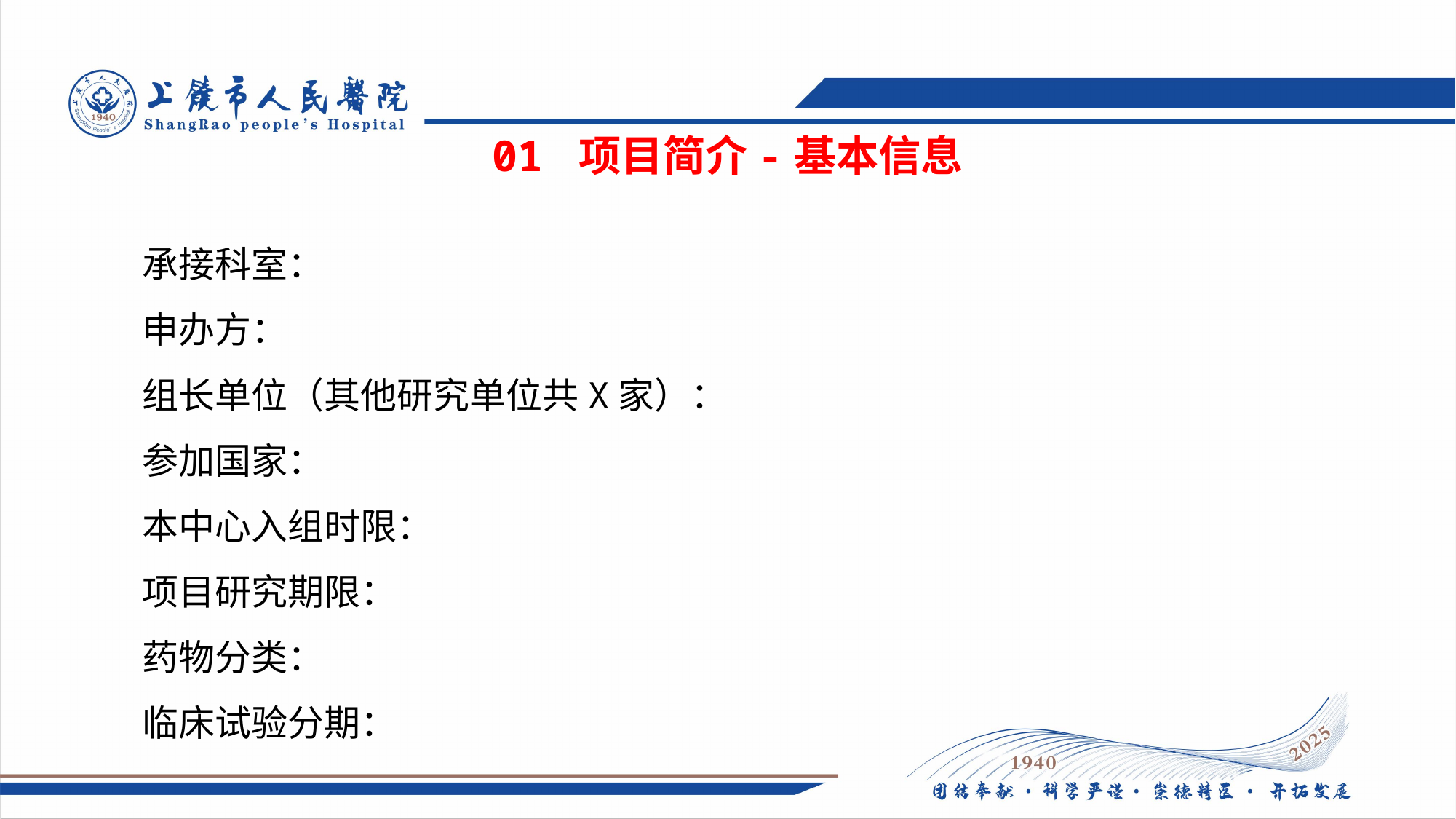

01 项目简介-基本信息
承接科室：
申办方：
组长单位（其他研究单位共X家）：
参加国家：
本中心入组时限：
项目研究期限：
药物分类：
临床试验分期：